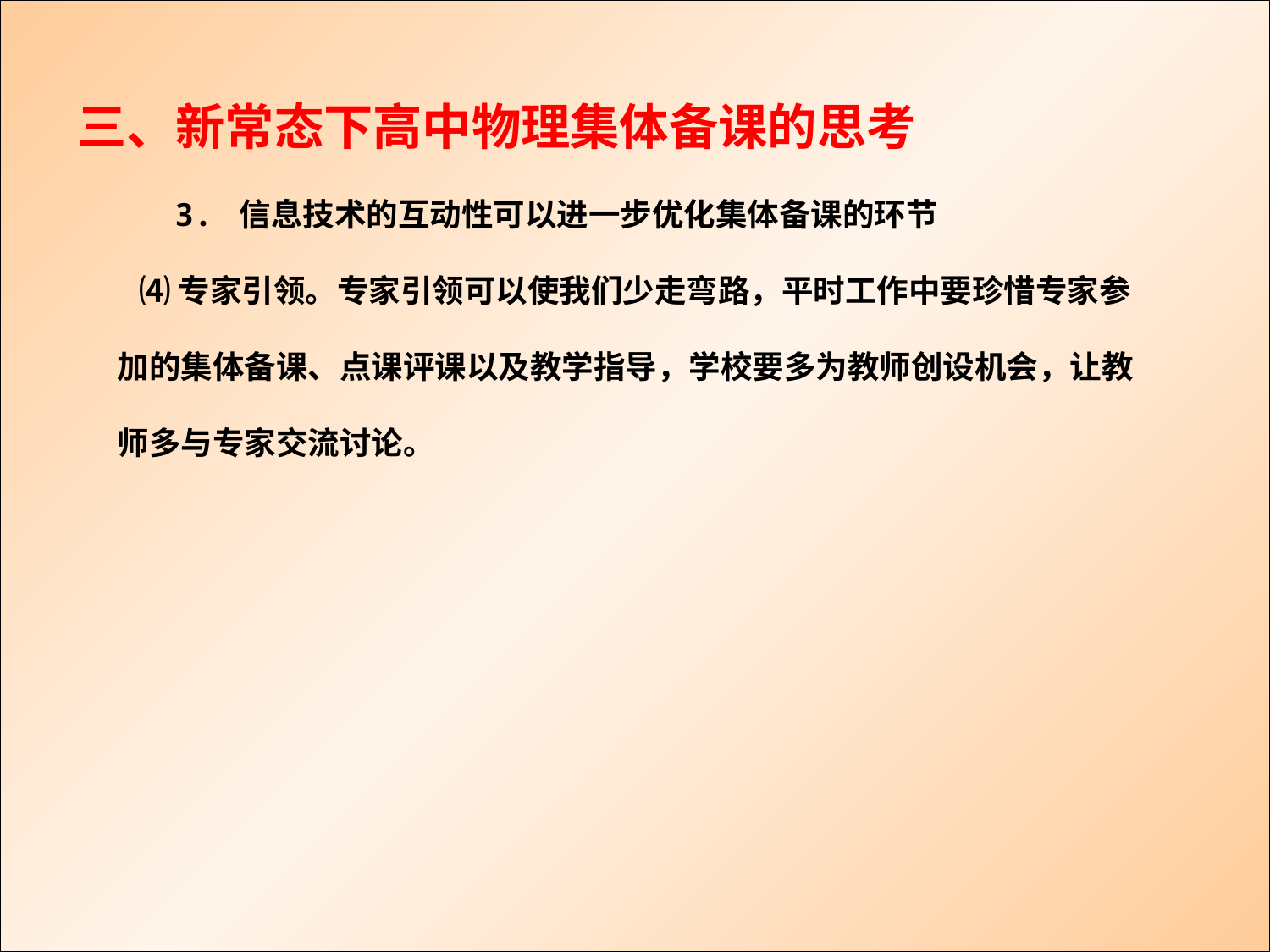

三、新常态下高中物理集体备课的思考
   3. 信息技术的互动性可以进一步优化集体备课的环节
   ⑷专家引领。专家引领可以使我们少走弯路，平时工作中要珍惜专家参加的集体备课、点课评课以及教学指导，学校要多为教师创设机会，让教师多与专家交流讨论。